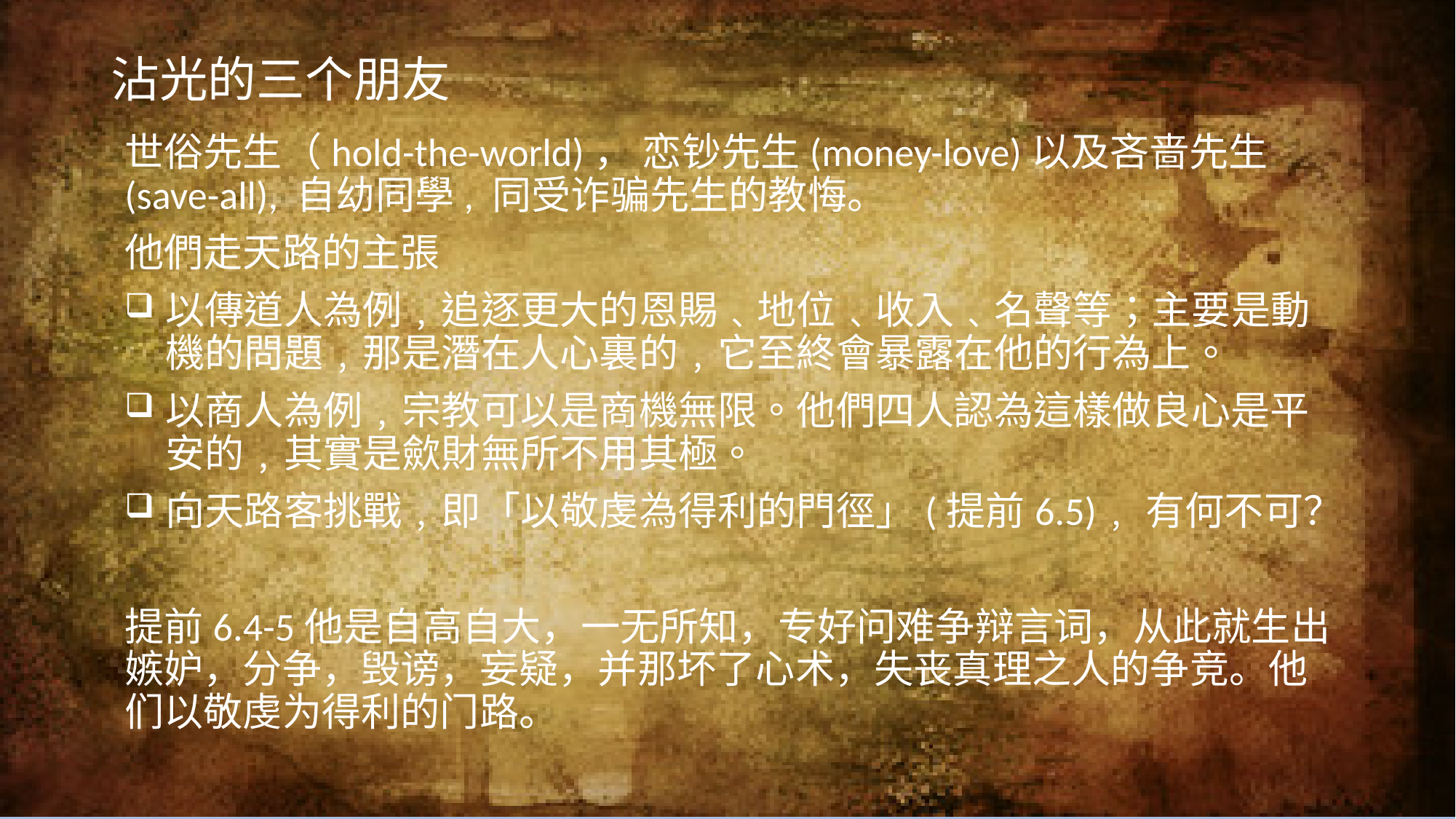

# 沾光的三个朋友
世俗先生（hold-the-world)， 恋钞先生(money-love)以及吝啬先生(save-all), 自幼同學, 同受诈骗先生的教悔。
他們走天路的主張
以傳道人為例﹐追逐更大的恩賜﹑地位﹑收入﹑名聲等；主要是動機的問題﹐那是潛在人心裏的﹐它至終會暴露在他的行為上。
以商人為例﹐宗教可以是商機無限。他們四人認為這樣做良心是平安的﹐其實是歛財無所不用其極。
向天路客挑戰﹐即「以敬虔為得利的門徑」(提前6.5)﹐有何不可？

提前6.4-5他是自高自大，一无所知，专好问难争辩言词，从此就生出嫉妒，分争，毁谤，妄疑，并那坏了心术，失丧真理之人的争竞。他们以敬虔为得利的门路。